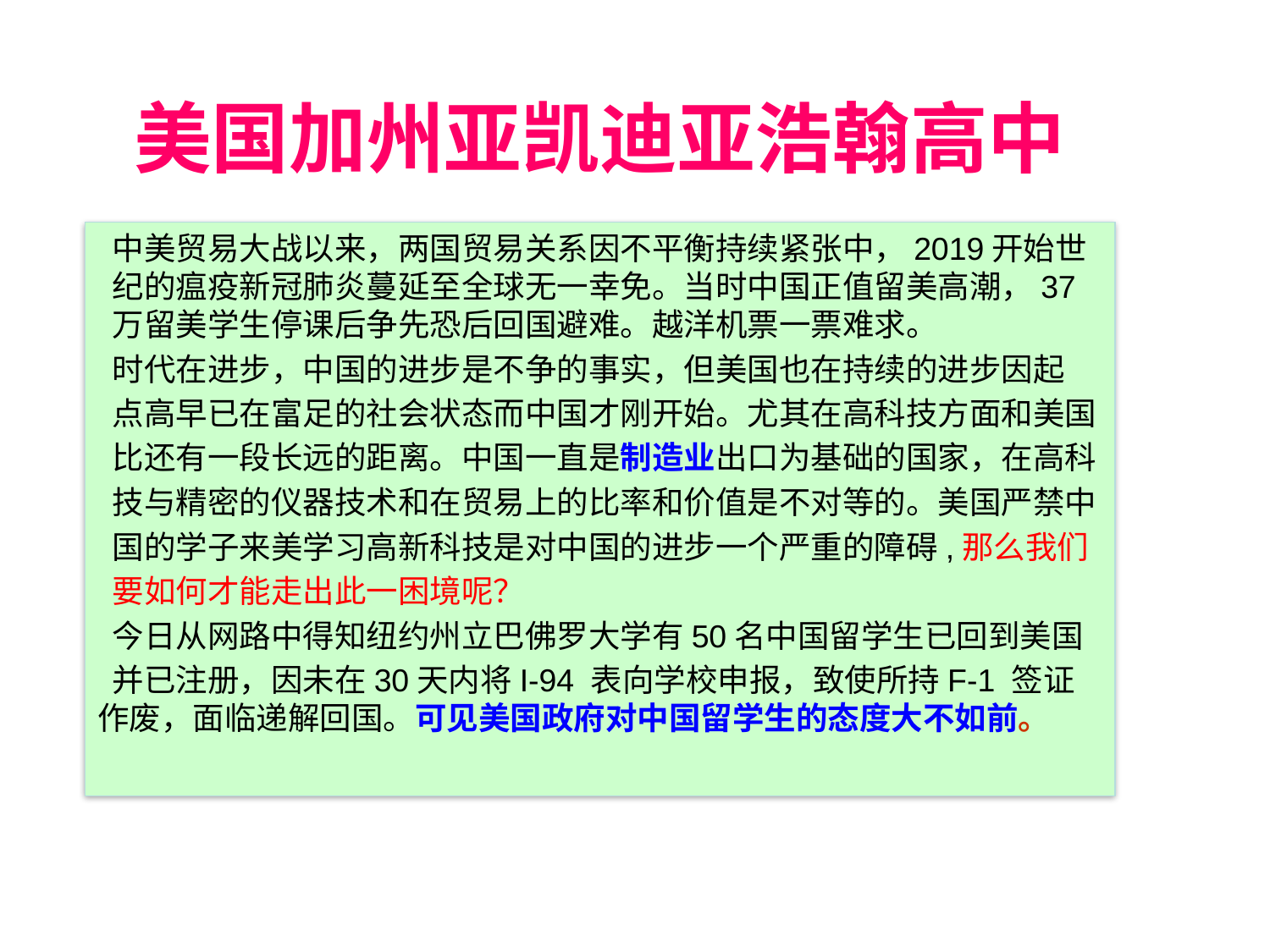

# 美国加州亚凯迪亚浩翰高中
 中美贸易大战以来，两国贸易关系因不平衡持续紧张中，2019开始世
 纪的瘟疫新冠肺炎蔓延至全球无一幸免。当时中国正值留美高潮，37
 万留美学生停课后争先恐后回国避难。越洋机票一票难求。
 时代在进步，中国的进步是不争的事实，但美国也在持续的进步因起
 点高早已在富足的社会状态而中国才刚开始。尤其在高科技方面和美国
 比还有一段长远的距离。中国一直是制造业出口为基础的国家，在高科
 技与精密的仪器技术和在贸易上的比率和价值是不对等的。美国严禁中
 国的学子来美学习高新科技是对中国的进步一个严重的障碍,那么我们
 要如何才能走出此一困境呢？
 今日从网路中得知纽约州立巴佛罗大学有50名中国留学生已回到美国
 并已注册，因未在30天内将I-94 表向学校申报，致使所持F-1 签证作废，面临递解回国。可见美国政府对中国留学生的态度大不如前。